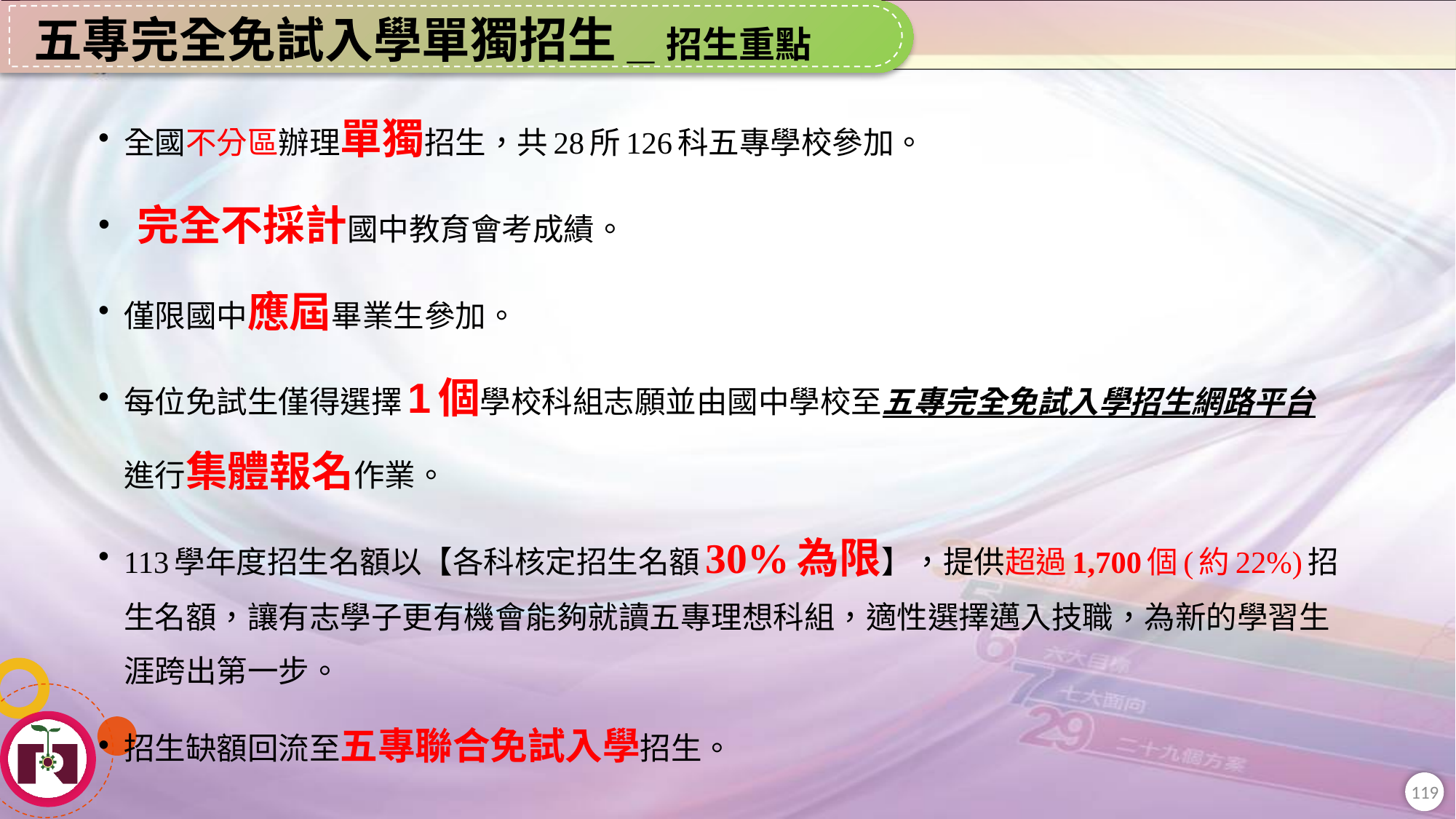

五專完全免試入學單獨招生_招生重點

全國不分區辦理單獨招生，共28所126科五專學校參加。
 完全不採計國中教育會考成績。
僅限國中應屆畢業生參加。
每位免試生僅得選擇1個學校科組志願並由國中學校至五專完全免試入學招生網路平台 進行集體報名作業。
113學年度招生名額以【各科核定招生名額30%為限】，提供超過1,700個(約22%)招生名額，讓有志學子更有機會能夠就讀五專理想科組，適性選擇邁入技職，為新的學習生涯跨出第一步。
招生缺額回流至五專聯合免試入學招生。